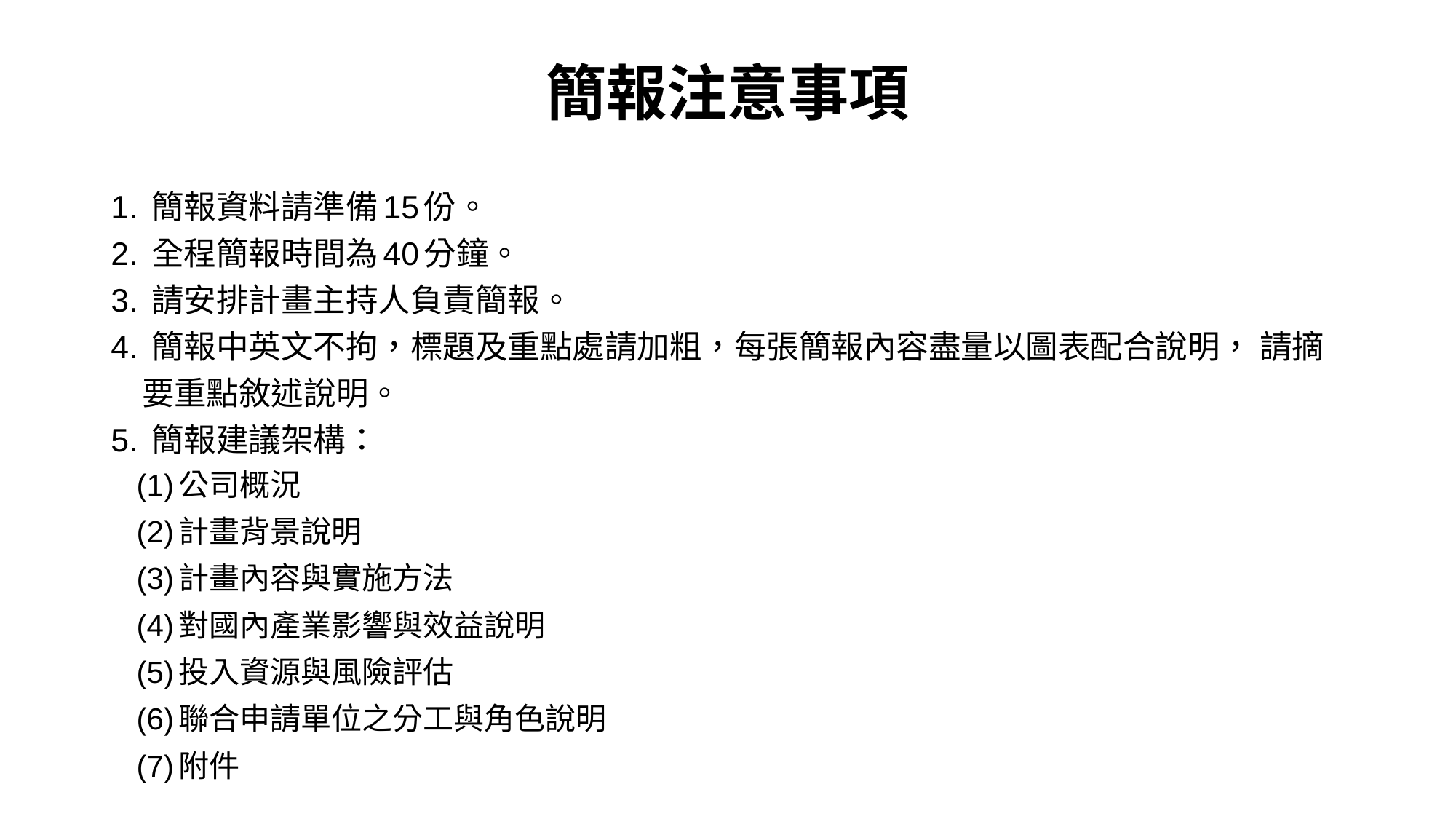

# 簡報注意事項
1. 簡報資料請準備15份。
2. 全程簡報時間為40分鐘。
3. 請安排計畫主持人負責簡報。
4. 簡報中英文不拘，標題及重點處請加粗，每張簡報內容盡量以圖表配合說明， 請摘要重點敘述說明。
5. 簡報建議架構：
   (1)公司概況
   (2)計畫背景說明
   (3)計畫內容與實施方法
   (4)對國內產業影響與效益說明
   (5)投入資源與風險評估
   (6)聯合申請單位之分工與角色說明
   (7)附件